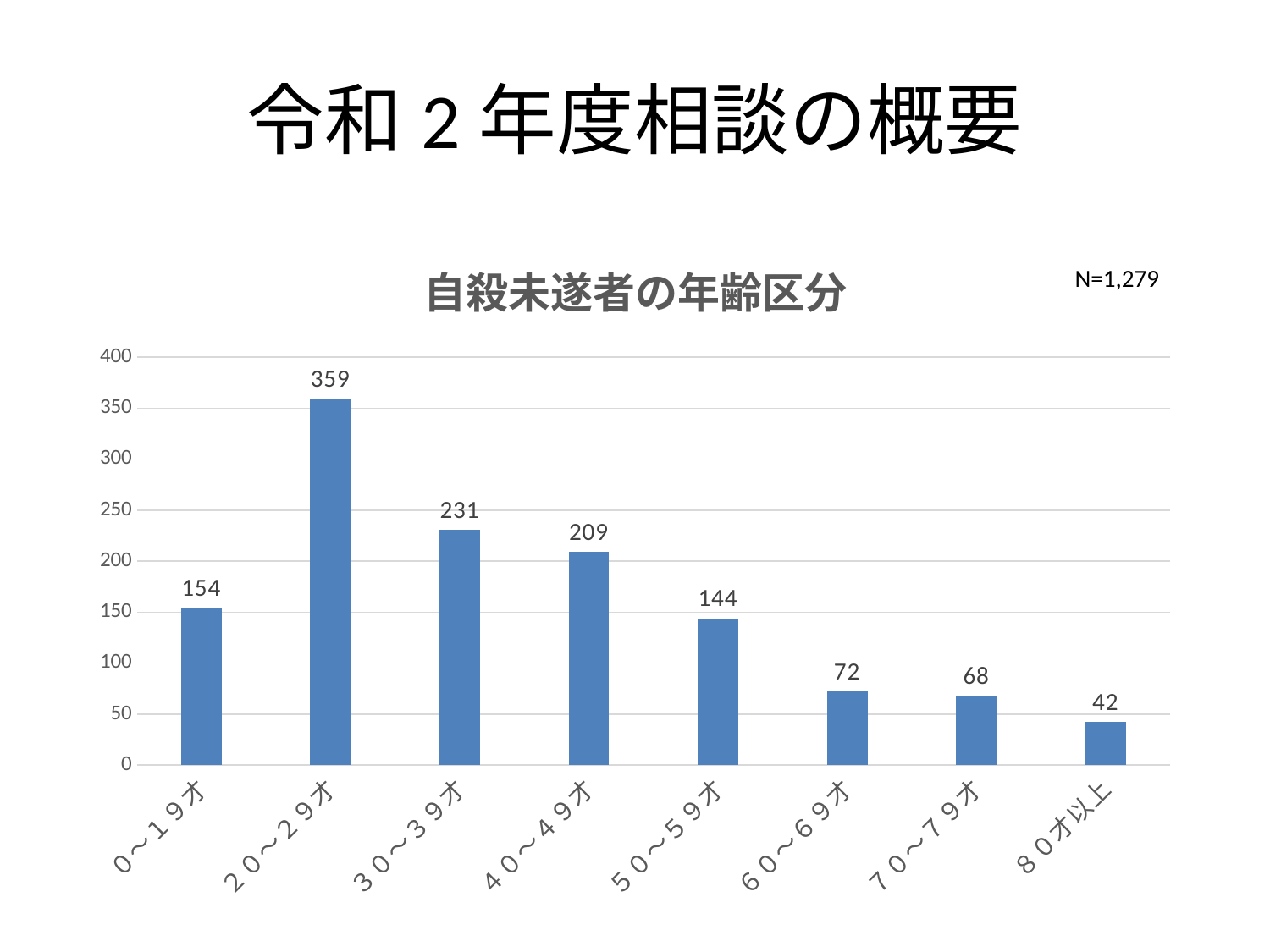

# 令和2年度相談の概要

### Chart: 自殺未遂者の年齢区分

| Category |  |
|---|---|
| ０～１９才 | 154.0 |
| ２０～２９才 | 359.0 |
| ３０～３９才 | 231.0 |
| ４０～４９才 | 209.0 |
| ５０～５９才 | 144.0 |
| ６０～６９才 | 72.0 |
| ７０～７９才 | 68.0 |
| ８０才以上 | 42.0 |
N=1,279